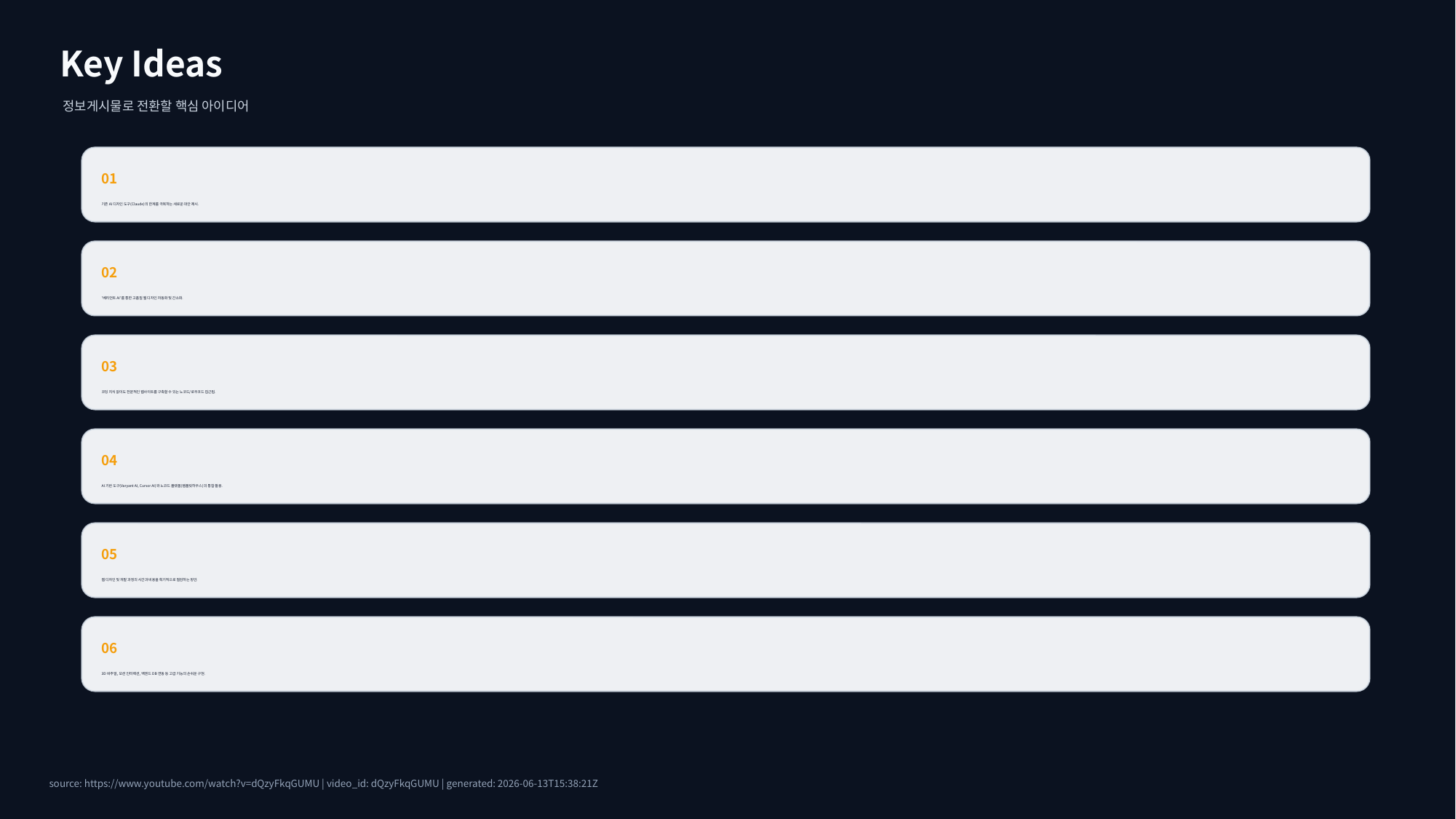

Key Ideas
정보게시물로 전환할 핵심 아이디어

01
기존 AI 디자인 도구(Claude)의 한계를 극복하는 새로운 대안 제시.

02
'베리언트 AI'를 통한 고품질 웹 디자인 자동화 및 간소화.

03
코딩 지식 없이도 전문적인 웹사이트를 구축할 수 있는 노코드/로우코드 접근법.

04
AI 기반 도구(Varyant AI, Cursor AI)와 노코드 플랫폼(템플릿하우스)의 통합 활용.

05
웹 디자인 및 개발 과정의 시간과 비용을 획기적으로 절감하는 방안.

06
3D 비주얼, 모션 인터랙션, 백엔드 DB 연동 등 고급 기능의 손쉬운 구현.
source: https://www.youtube.com/watch?v=dQzyFkqGUMU | video_id: dQzyFkqGUMU | generated: 2026-06-13T15:38:21Z